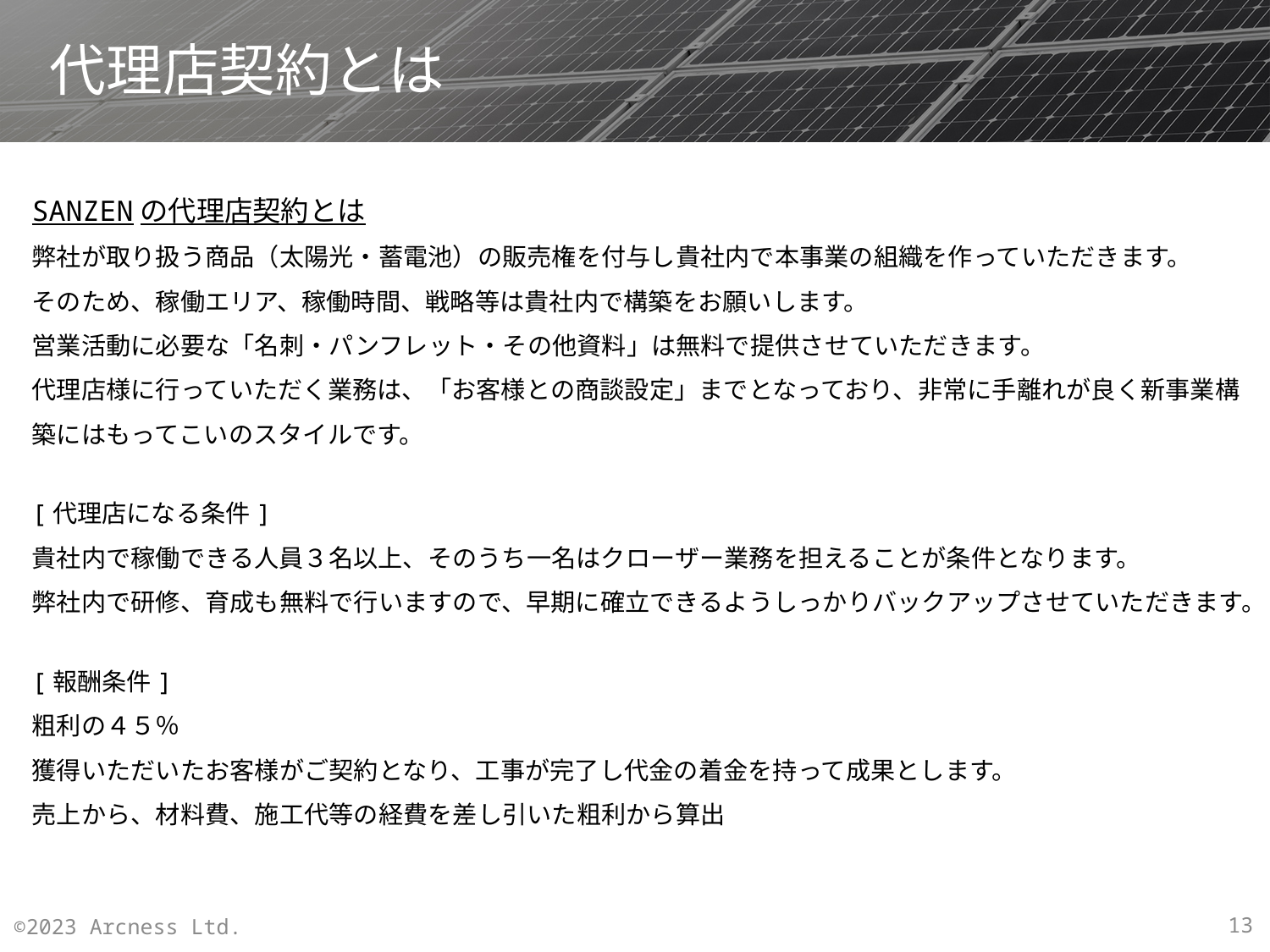

# 代理店契約とは
SANZENの代理店契約とは
弊社が取り扱う商品（太陽光・蓄電池）の販売権を付与し貴社内で本事業の組織を作っていただきます。
そのため、稼働エリア、稼働時間、戦略等は貴社内で構築をお願いします。
営業活動に必要な「名刺・パンフレット・その他資料」は無料で提供させていただきます。
代理店様に行っていただく業務は、「お客様との商談設定」までとなっており、非常に手離れが良く新事業構築にはもってこいのスタイルです。

[代理店になる条件]
貴社内で稼働できる人員３名以上、そのうち一名はクローザー業務を担えることが条件となります。
弊社内で研修、育成も無料で行いますので、早期に確立できるようしっかりバックアップさせていただきます。

[報酬条件]
粗利の４５％
獲得いただいたお客様がご契約となり、工事が完了し代金の着金を持って成果とします。
売上から、材料費、施工代等の経費を差し引いた粗利から算出
©2023 Arcness Ltd.
13